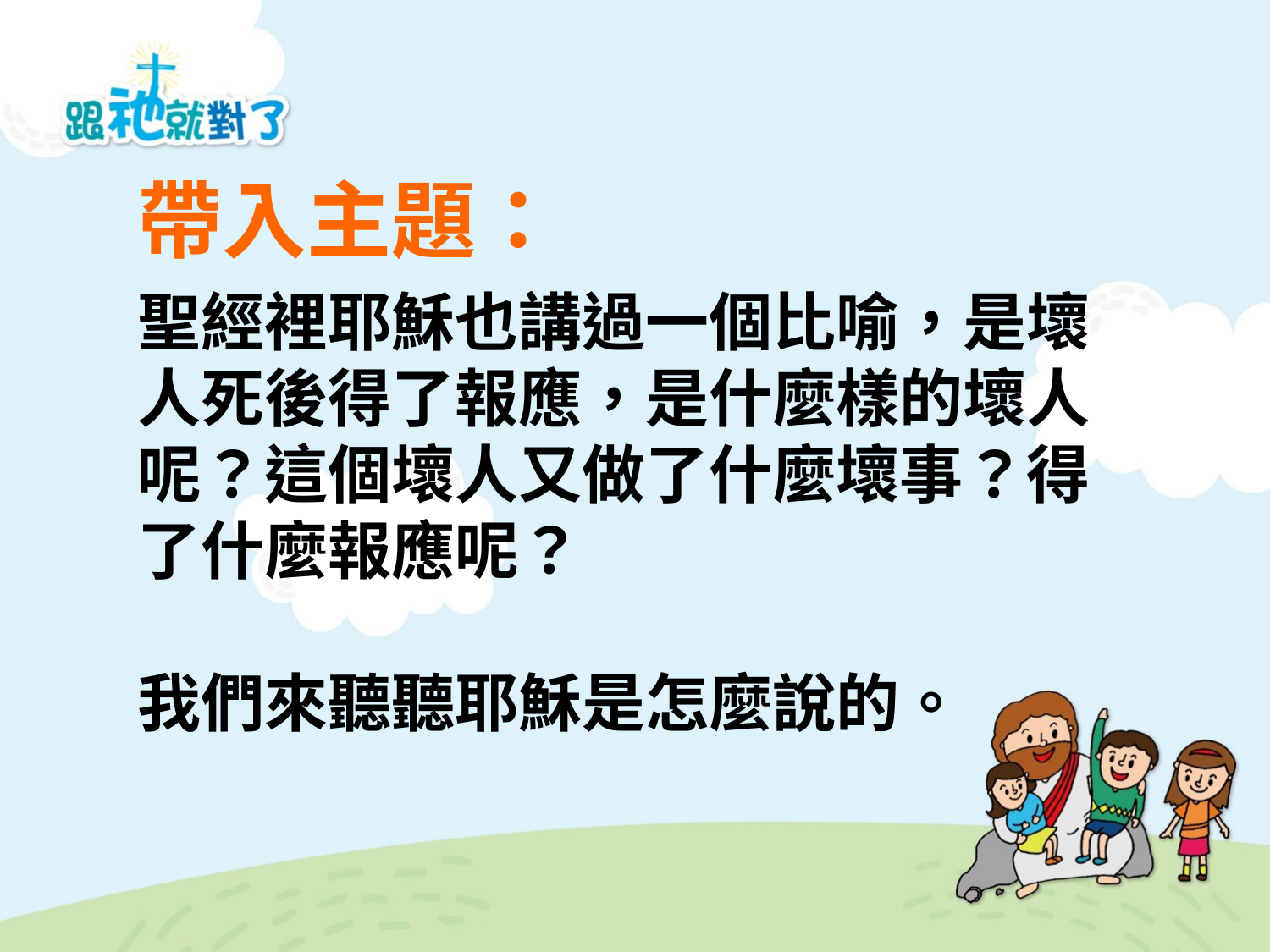

帶入主題：
聖經裡耶穌也講過一個比喻，是壞人死後得了報應，是什麼樣的壞人呢？這個壞人又做了什麼壞事？得了什麼報應呢？

我們來聽聽耶穌是怎麼說的。